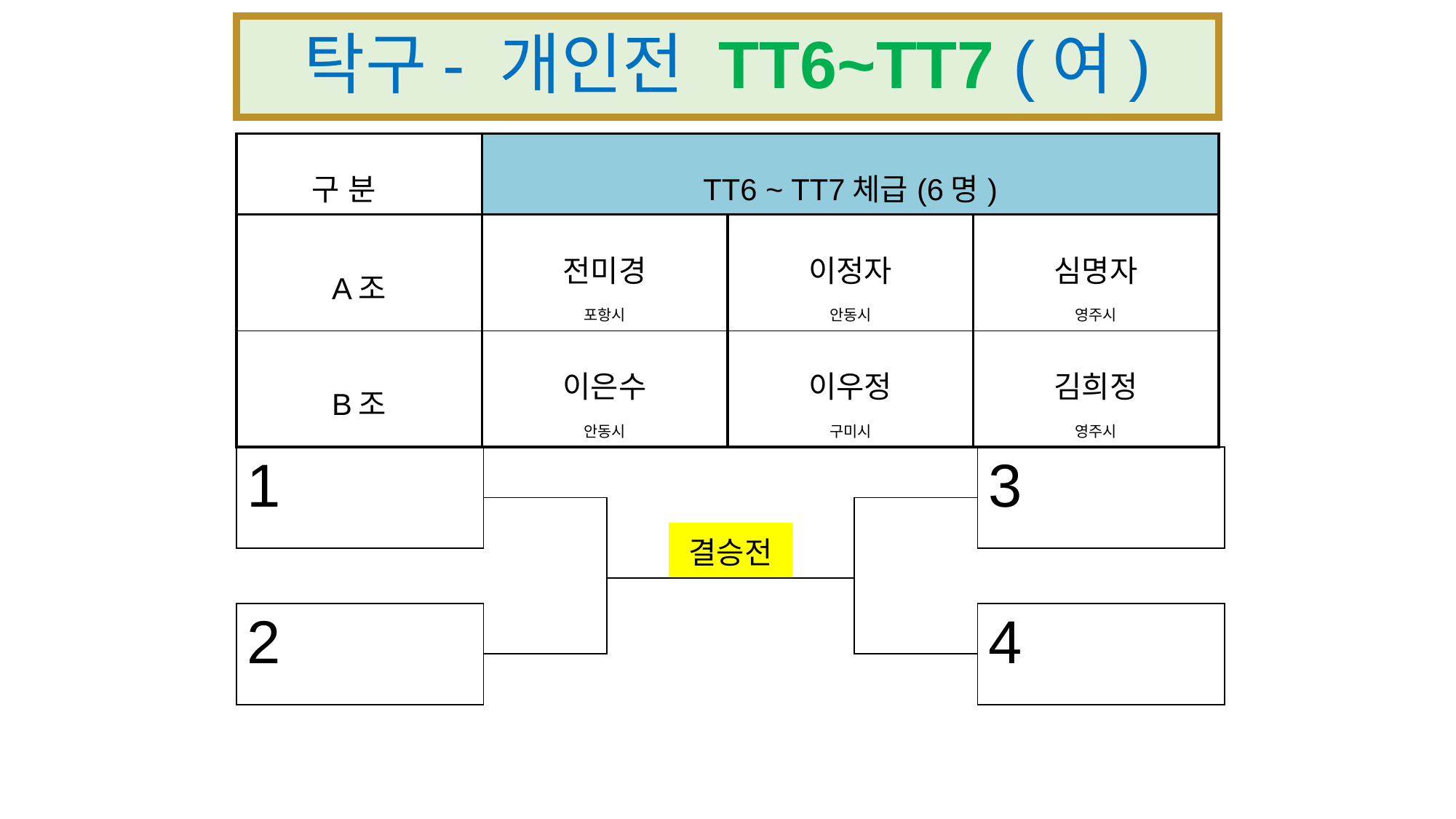

# 탁구- 개인전 TT6~TT7 (여)
| 구 분 | TT6 ~ TT7체급(6명) |  |  |
| --- | --- | --- | --- |
| A조 | 전미경 포항시 | 이정자 안동시 | 심명자 영주시 |
| B조 | 이은수 안동시 | 이우정 구미시 | 김희정 영주시 |
|  |  |  |  |  |  |  |  |  |  |
| --- | --- | --- | --- | --- | --- | --- | --- | --- | --- |
| 1 |  |  |  |  |  |  |  | 3 |  |
|  |  |  |  |  |  |  |  |  |  |
|  |  |  |  |  |  |  |  |  |  |
|  |  |  |  | 결승전 |  |  |  |  |  |
|  |  |  |  |  |  |  |  |  |  |
|  |  |  |  |  |  |  |  |  |  |
| 2 |  |  |  |  |  |  |  | 4 |  |
|  |  |  |  |  |  |  |  |  |  |
|  |  |  |  |  |  |  |  |  |  |
|  |  |  |  |  |  |  |  |  |  |
|  |  |  |  |  |  |  |  |  |  |